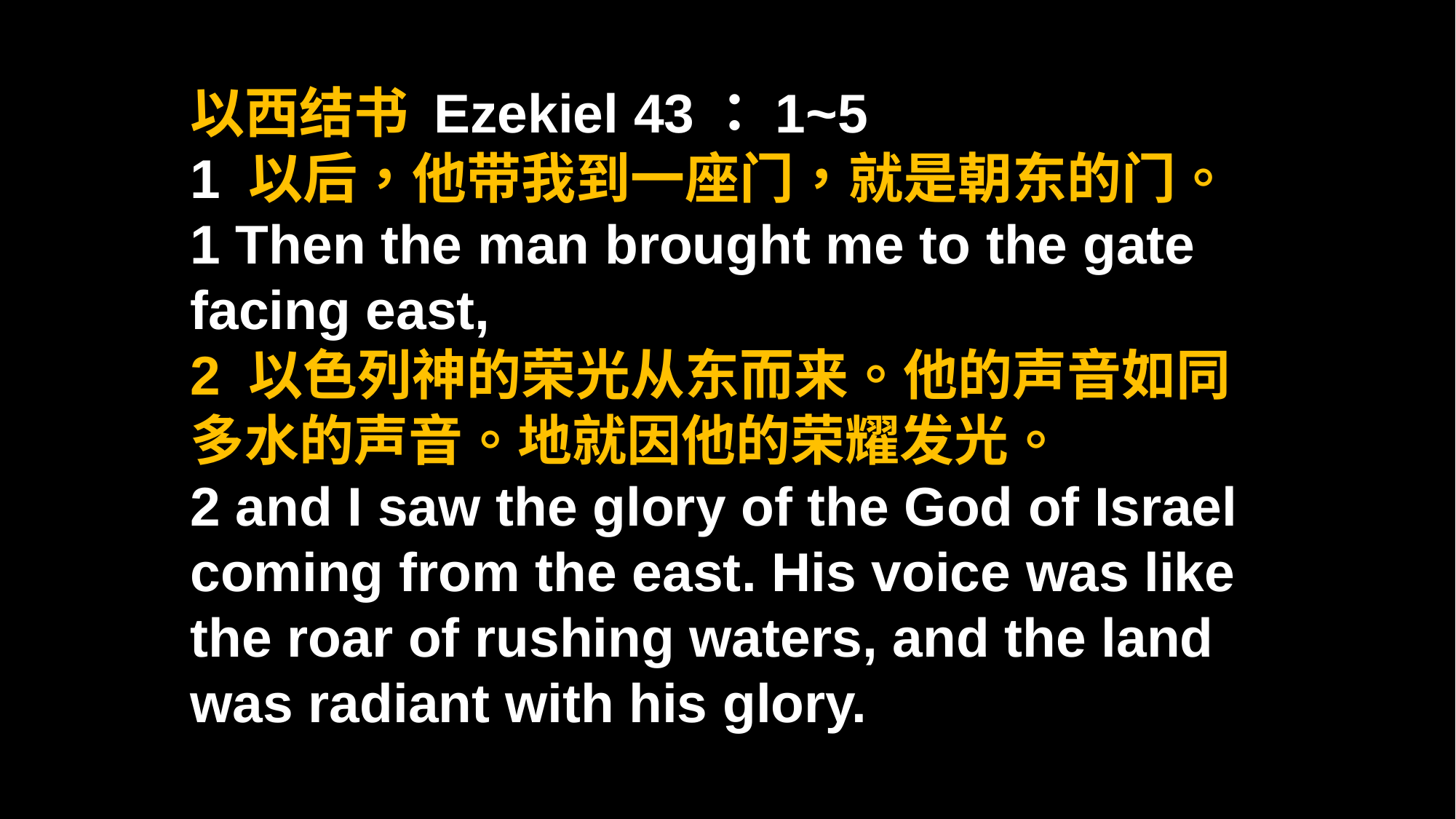

以西结书 Ezekiel 43：1~5
1 以后，他带我到一座门，就是朝东的门。
1 Then the man brought me to the gate facing east,
2 以色列神的荣光从东而来。他的声音如同多水的声音。地就因他的荣耀发光。
2 and I saw the glory of the God of Israel coming from the east. His voice was like the roar of rushing waters, and the land was radiant with his glory.